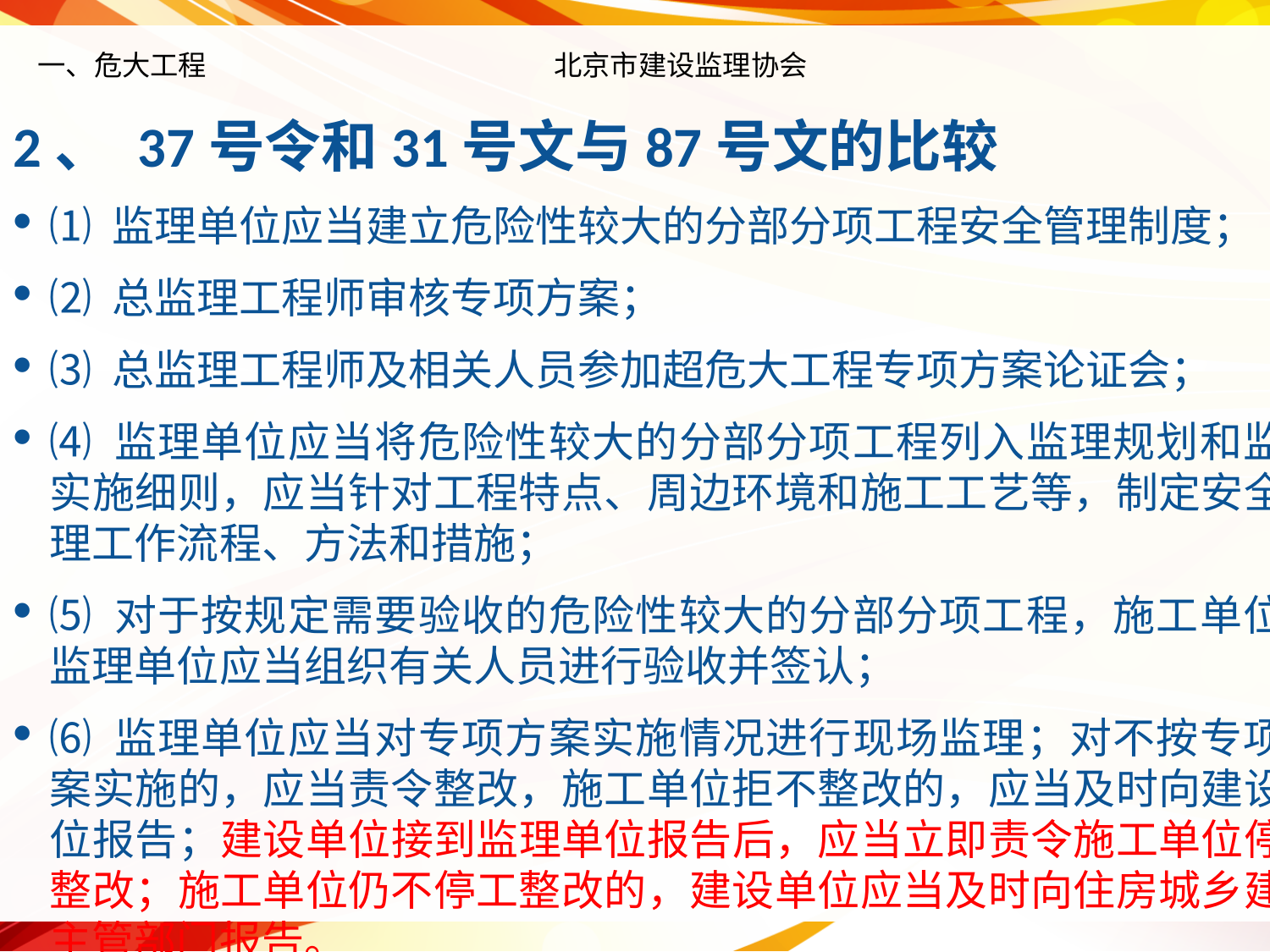

# 一、危大工程                                                       北京市建设监理协会
2、 37号令和31号文与87号文的比较
⑴ 监理单位应当建立危险性较大的分部分项工程安全管理制度；
⑵ 总监理工程师审核专项方案；
⑶ 总监理工程师及相关人员参加超危大工程专项方案论证会；
⑷ 监理单位应当将危险性较大的分部分项工程列入监理规划和监理实施细则，应当针对工程特点、周边环境和施工工艺等，制定安全监理工作流程、方法和措施；
⑸ 对于按规定需要验收的危险性较大的分部分项工程，施工单位、监理单位应当组织有关人员进行验收并签认；
⑹ 监理单位应当对专项方案实施情况进行现场监理；对不按专项方案实施的，应当责令整改，施工单位拒不整改的，应当及时向建设单位报告；建设单位接到监理单位报告后，应当立即责令施工单位停工整改；施工单位仍不停工整改的，建设单位应当及时向住房城乡建设主管部门报告。